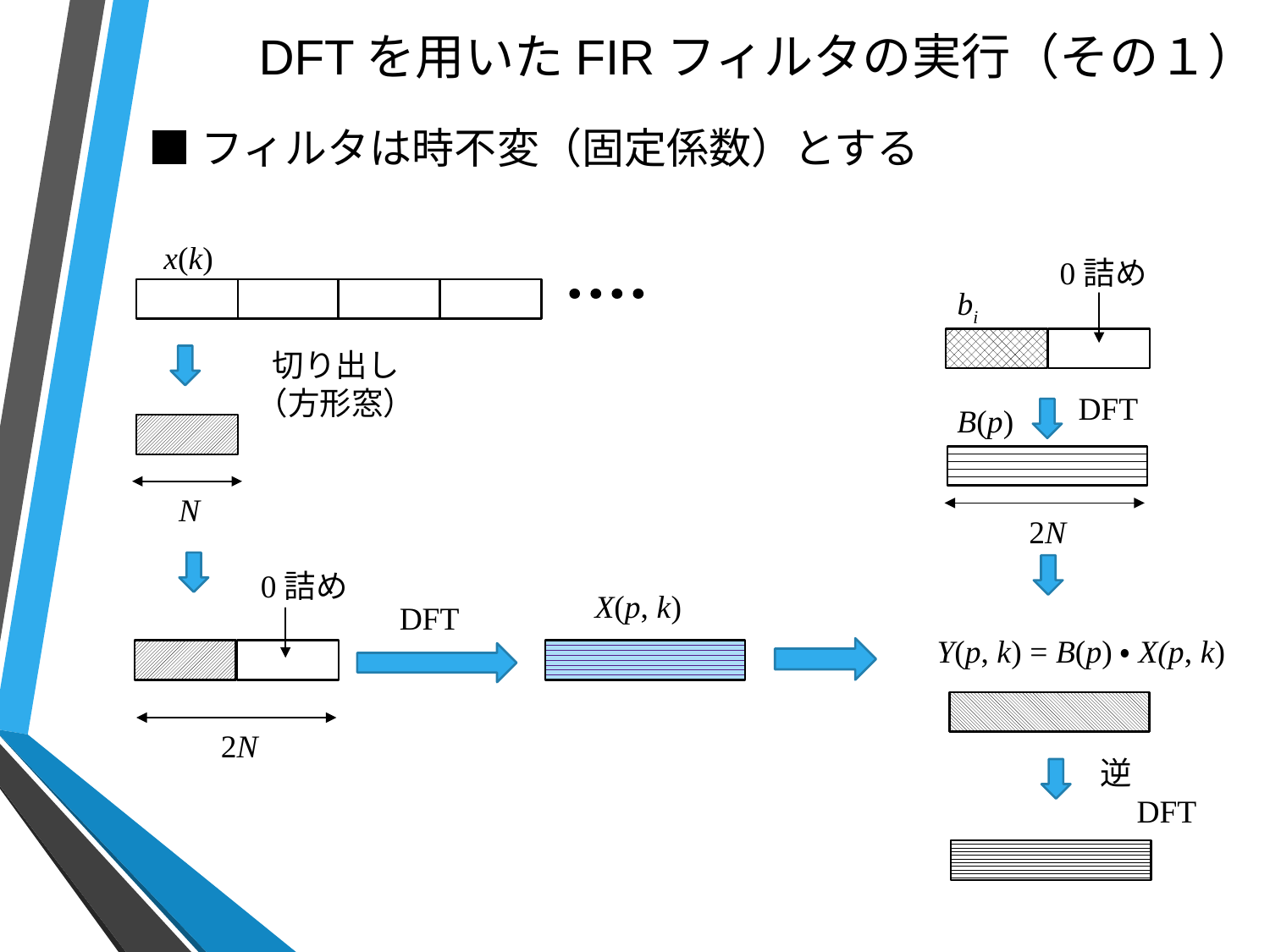

# DFTを用いたFIRフィルタの実行（その１）
■フィルタは時不変（固定係数）とする
x(k)
0詰め
bi

切り出し
（方形窓）

DFT
B(p)

N
2N

0詰め
X(p, k)
DFT
Y(p, k) = B(p)・X(p, k)

2N
逆DFT